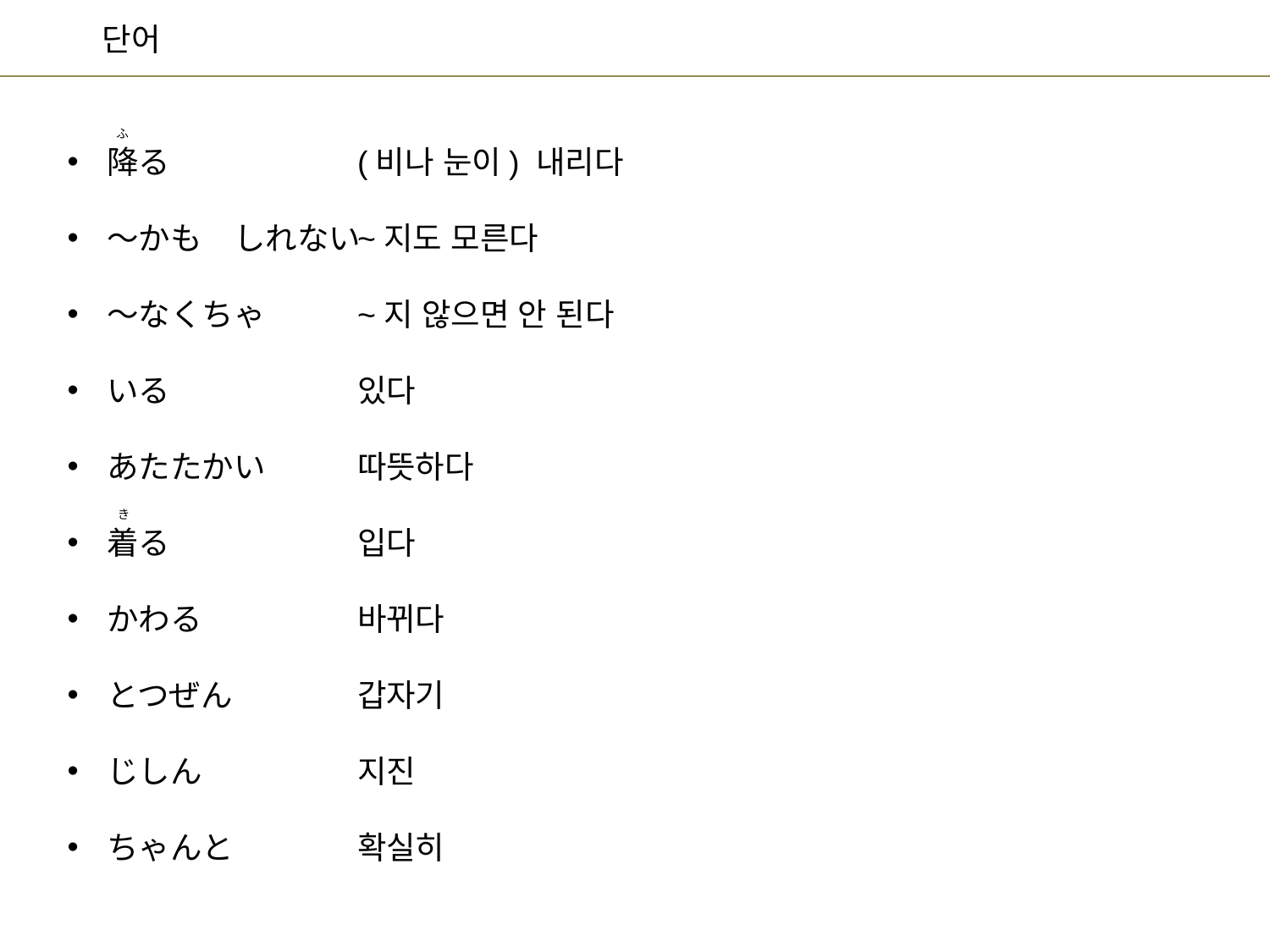

ふ
(비나 눈이) 내리다

~지도 모른다

~지 않으면 안 된다

있다

따뜻하다

입다

바뀌다

갑자기

지진

확실히
降る

～かも　しれない

～なくちゃ

いる

あたたかい

着る

かわる

とつぜん

じしん

ちゃんと
き